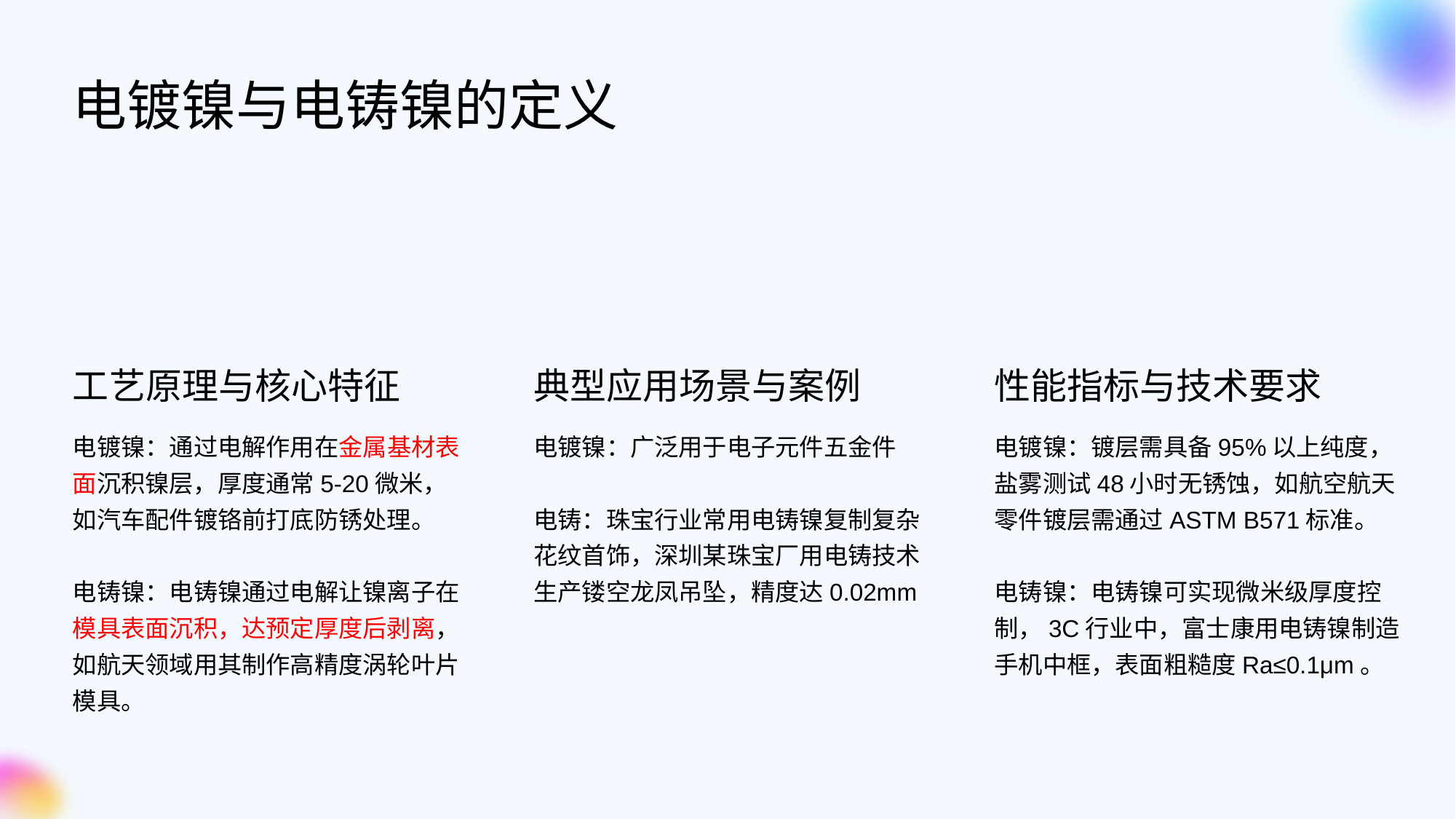

电镀镍与电铸镍的定义
工艺原理与核心特征
典型应用场景与案例
性能指标与技术要求
电镀镍：通过电解作用在金属基材表面沉积镍层，厚度通常5-20微米，如汽车配件镀铬前打底防锈处理。

电铸镍：电铸镍通过电解让镍离子在模具表面沉积，达预定厚度后剥离，如航天领域用其制作高精度涡轮叶片模具。
电镀镍：广泛用于电子元件五金件

电铸：珠宝行业常用电铸镍复制复杂花纹首饰，深圳某珠宝厂用电铸技术生产镂空龙凤吊坠，精度达0.02mm
电镀镍：镀层需具备95%以上纯度，盐雾测试48小时无锈蚀，如航空航天零件镀层需通过ASTM B571标准。

电铸镍：电铸镍可实现微米级厚度控制，3C行业中，富士康用电铸镍制造手机中框，表面粗糙度Ra≤0.1μm。